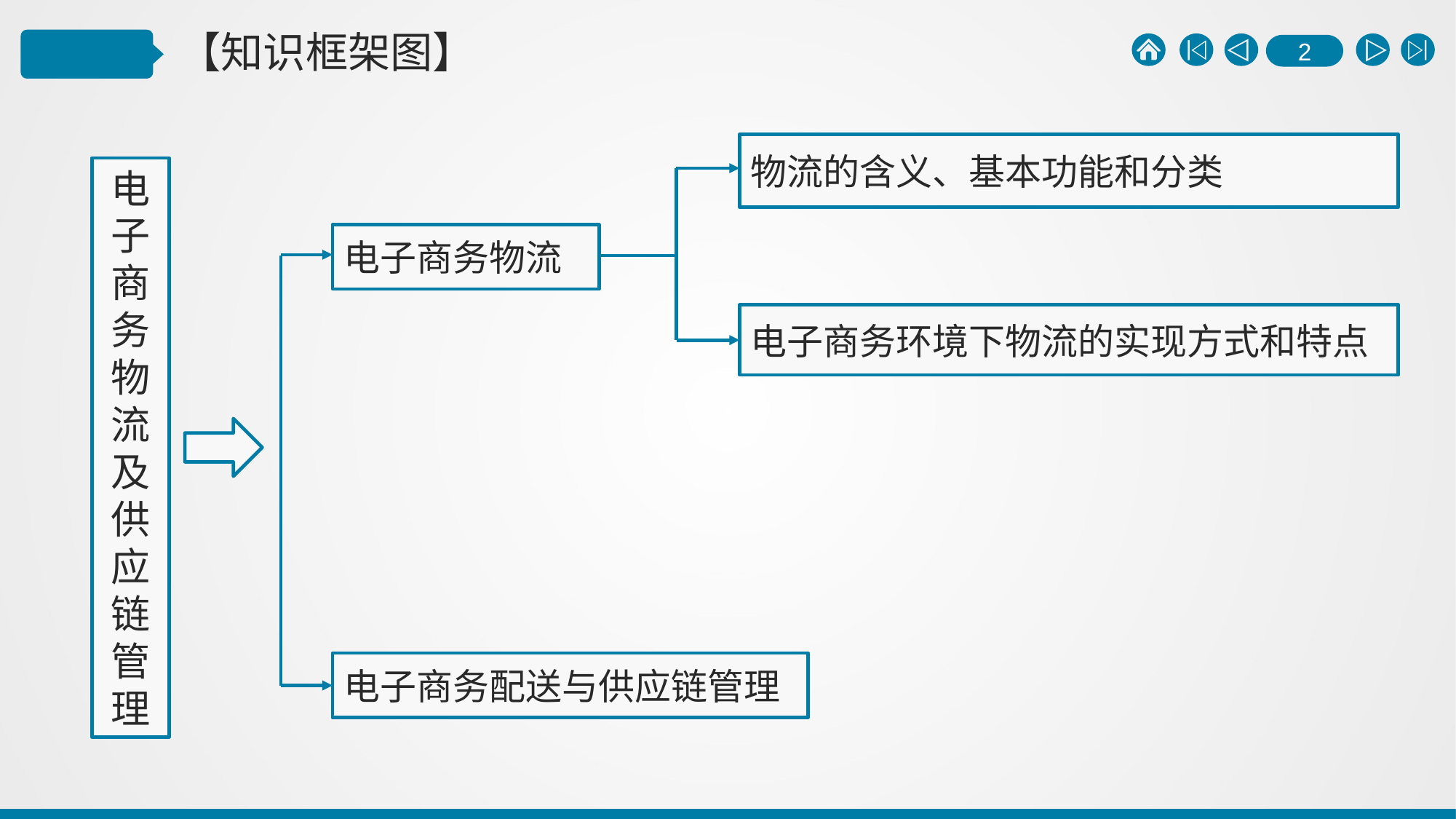

物流的含义、基本功能和分类
电子商务物流及供应链管理
电子商务物流
电子商务环境下物流的实现方式和特点

电子商务配送与供应链管理